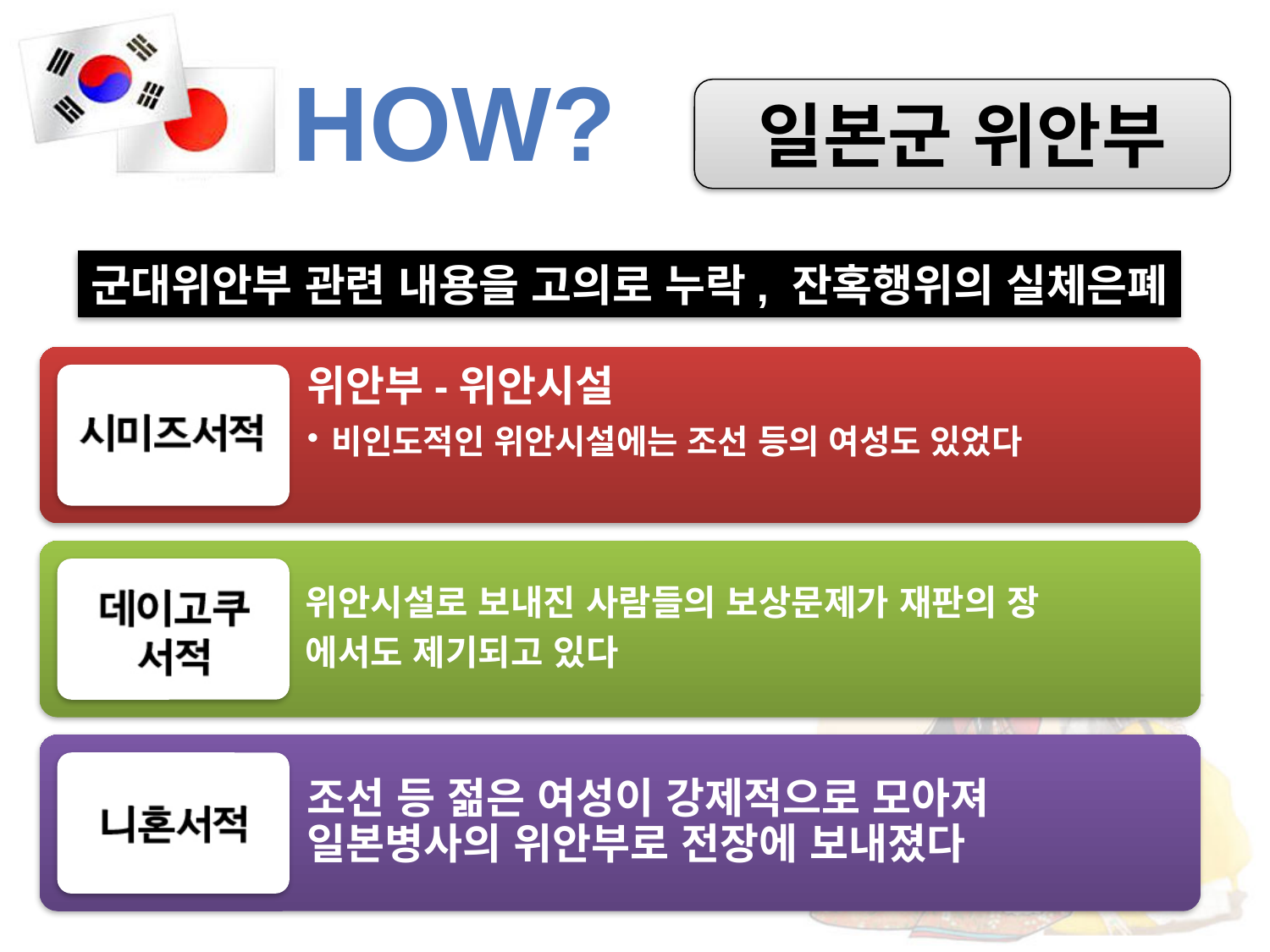

# how?
일본군 위안부
군대위안부 관련 내용을 고의로 누락, 잔혹행위의 실체은폐
위안부-위안시설
비인도적인 위안시설에는 조선 등의 여성도 있었다
위안시설로 보내진 사람들의 보상문제가 재판의 장
에서도 제기되고 있다
조선 등 젊은 여성이 강제적으로 모아져 일본병사의 위안부로 전장에 보내졌다